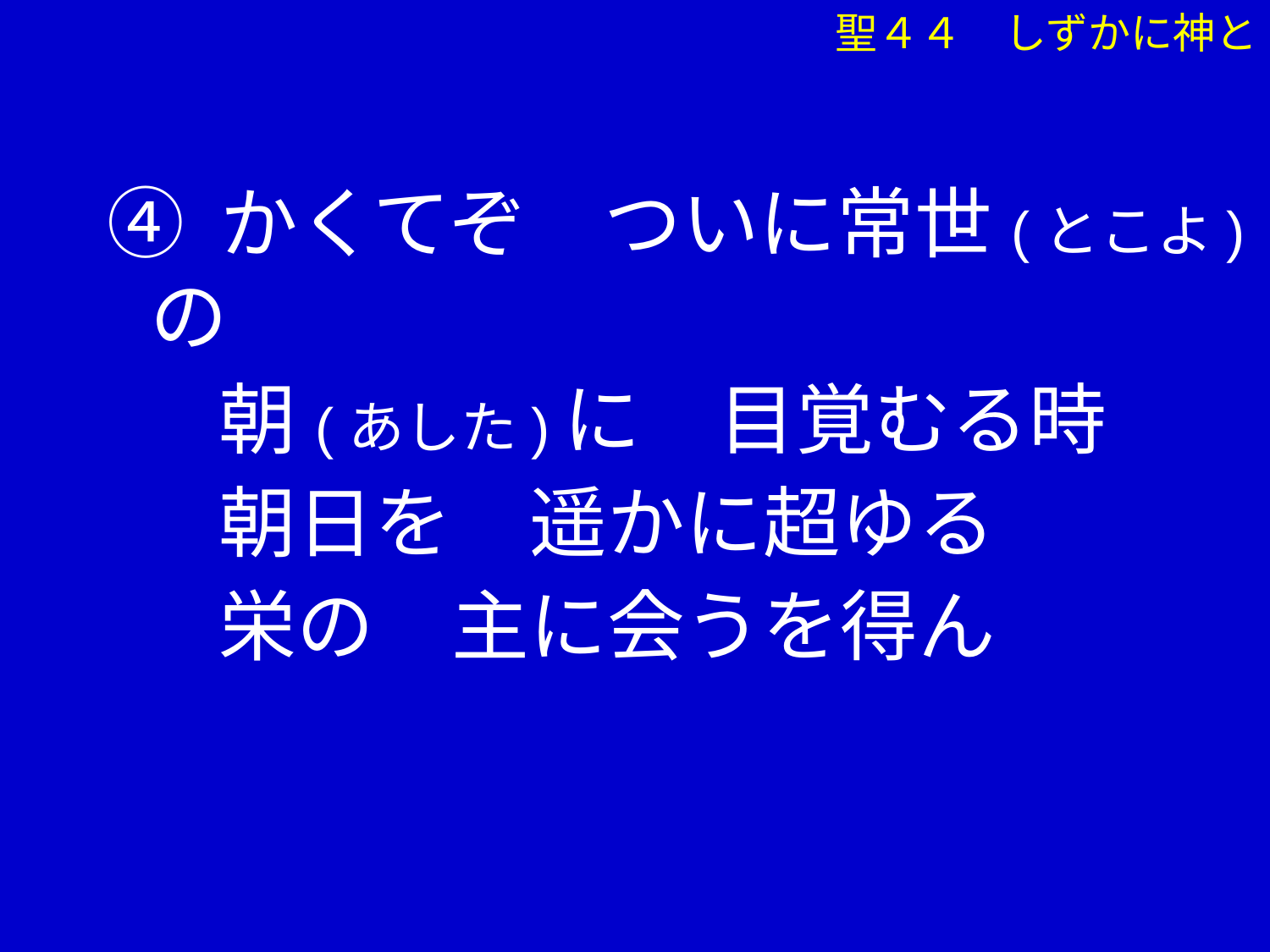

④ かくてぞ　ついに常世(とこよ)の
　  朝(あした)に　目覚むる時
　  朝日を　遥かに超ゆる
　  栄の　主に会うを得ん
聖４４　しずかに神と